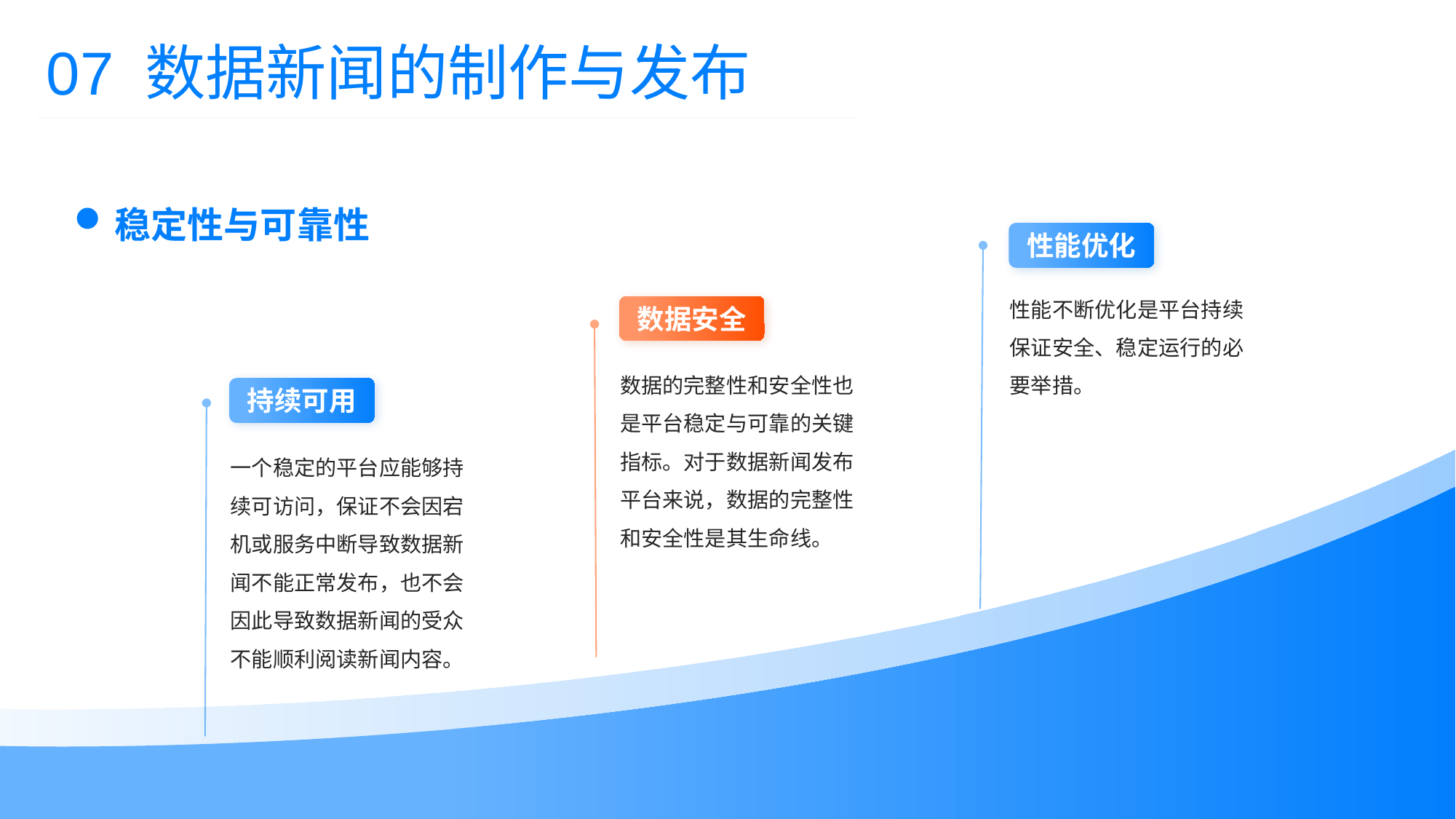

07 数据新闻的制作与发布
稳定性与可靠性
性能优化
性能不断优化是平台持续保证安全、稳定运行的必要举措。
数据安全
数据的完整性和安全性也是平台稳定与可靠的关键指标。对于数据新闻发布平台来说，数据的完整性和安全性是其生命线。
持续可用
一个稳定的平台应能够持续可访问，保证不会因宕机或服务中断导致数据新闻不能正常发布，也不会因此导致数据新闻的受众不能顺利阅读新闻内容。